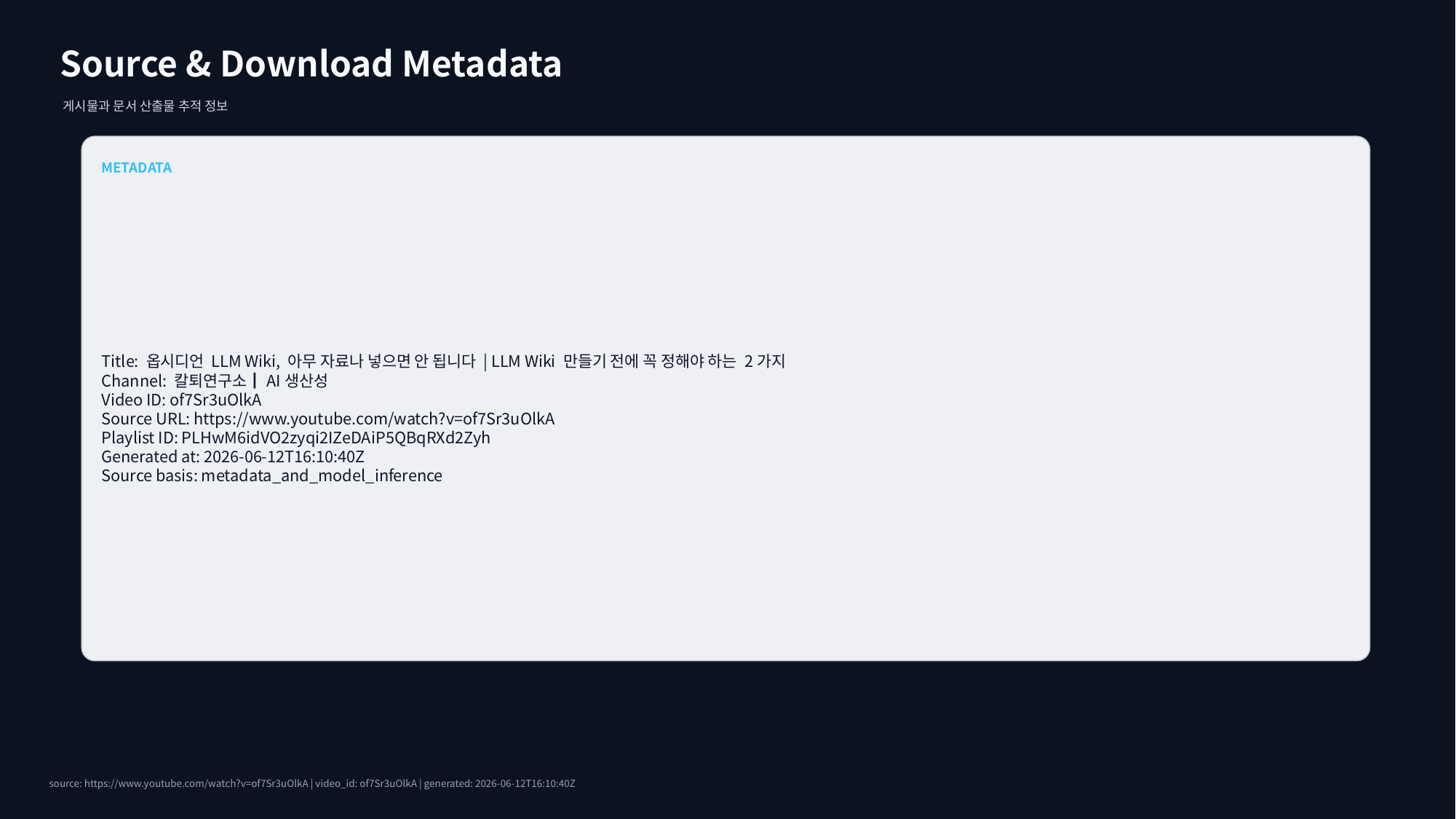

Source & Download Metadata
게시물과 문서 산출물 추적 정보

METADATA
Title: 옵시디언 LLM Wiki, 아무 자료나 넣으면 안 됩니다 | LLM Wiki 만들기 전에 꼭 정해야 하는 2가지
Channel: 칼퇴연구소┃AI생산성
Video ID: of7Sr3uOlkA
Source URL: https://www.youtube.com/watch?v=of7Sr3uOlkA
Playlist ID: PLHwM6idVO2zyqi2IZeDAiP5QBqRXd2Zyh
Generated at: 2026-06-12T16:10:40Z
Source basis: metadata_and_model_inference
source: https://www.youtube.com/watch?v=of7Sr3uOlkA | video_id: of7Sr3uOlkA | generated: 2026-06-12T16:10:40Z